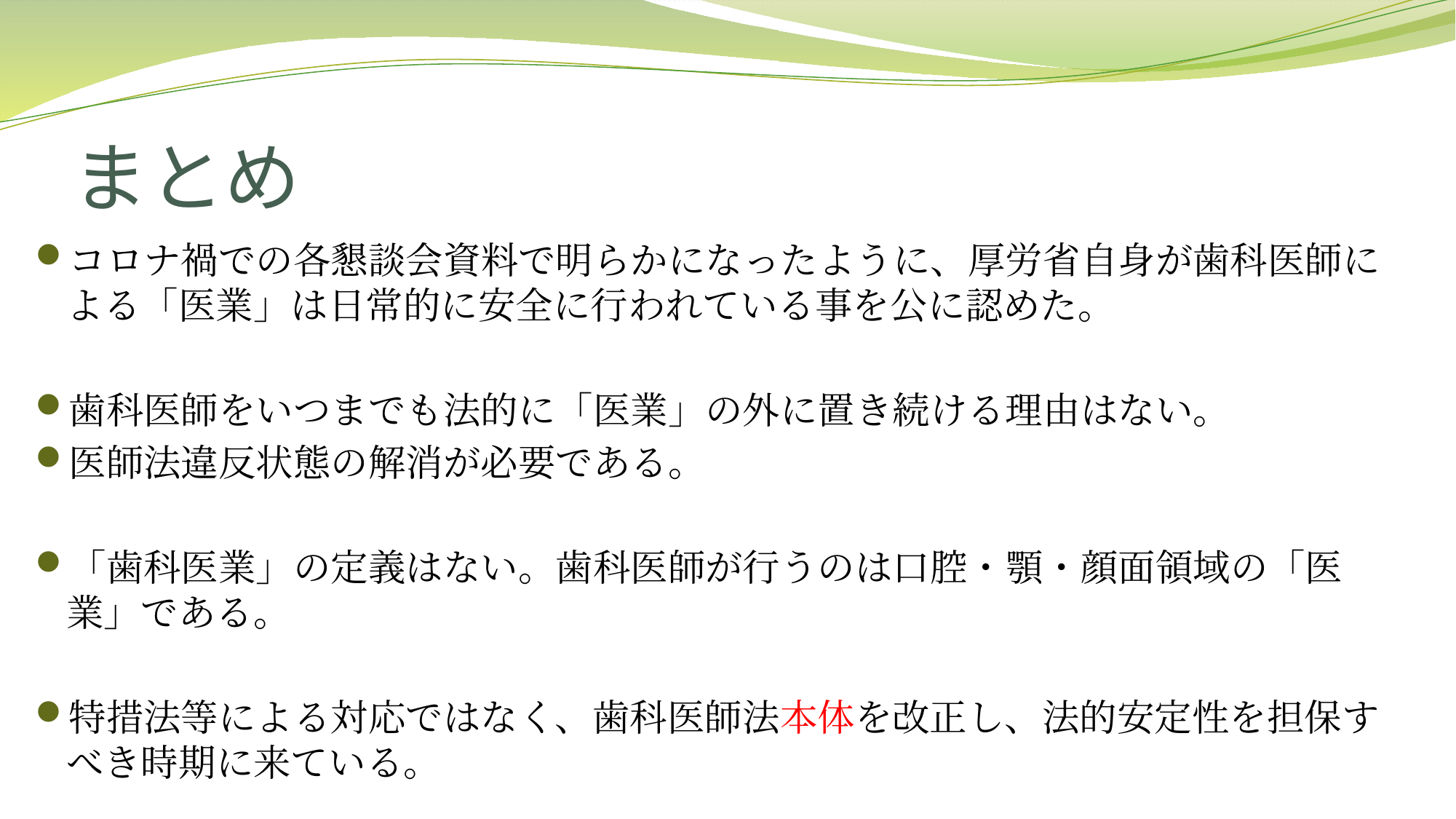

# まとめ
コロナ禍での各懇談会資料で明らかになったように、厚労省自身が歯科医師による「医業」は日常的に安全に行われている事を公に認めた。

歯科医師をいつまでも法的に「医業」の外に置き続ける理由はない。
医師法違反状態の解消が必要である。

「歯科医業」の定義はない。歯科医師が行うのは口腔・顎・顔面領域の「医業」である。

特措法等による対応ではなく、歯科医師法本体を改正し、法的安定性を担保すべき時期に来ている。